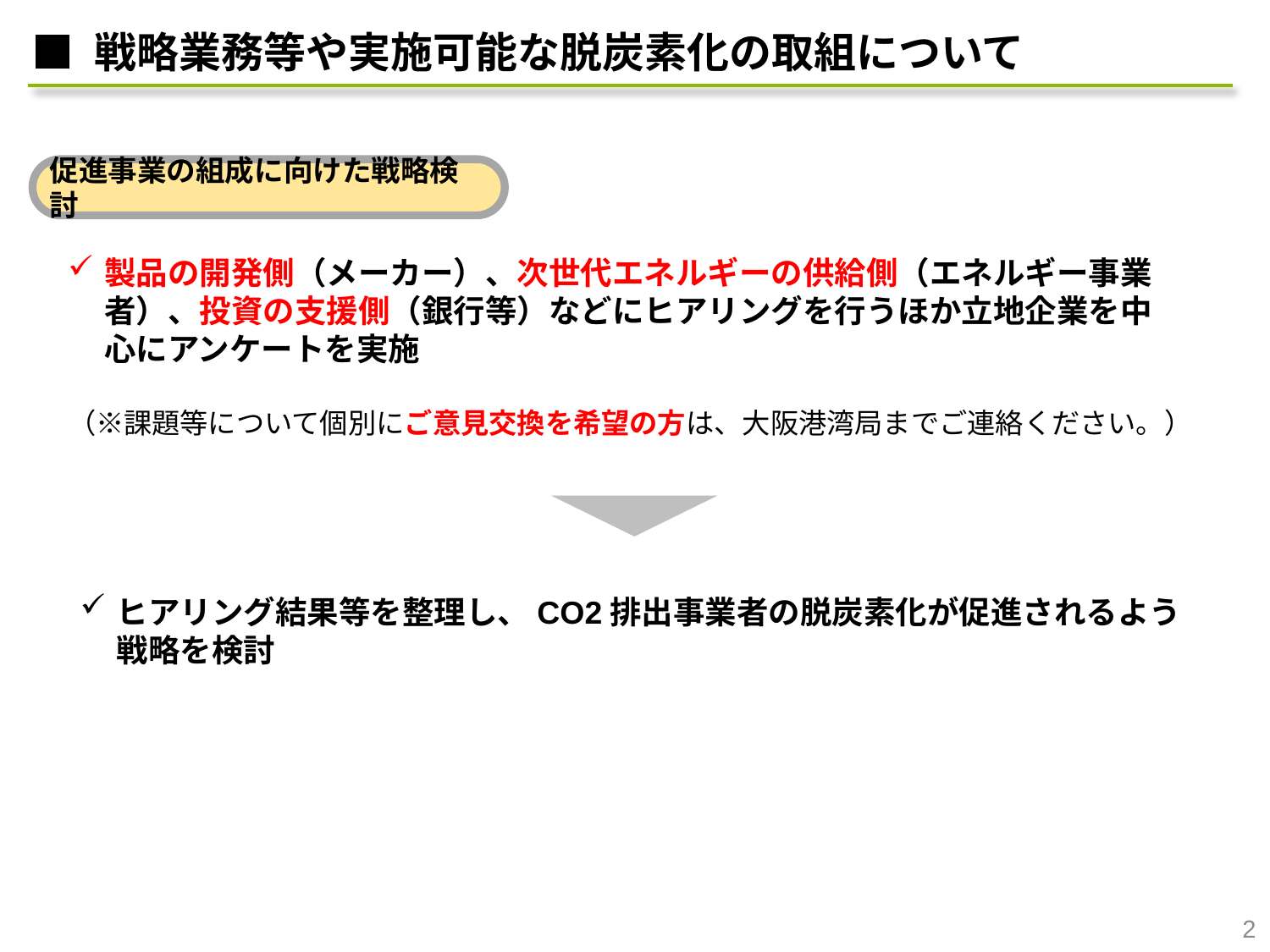

■ 戦略業務等や実施可能な脱炭素化の取組について
促進事業の組成に向けた戦略検討
製品の開発側（メーカー）、次世代エネルギーの供給側（エネルギー事業者）、投資の支援側（銀行等）などにヒアリングを行うほか立地企業を中心にアンケートを実施
（※課題等について個別にご意見交換を希望の方は、大阪港湾局までご連絡ください。）

ヒアリング結果等を整理し、CO2排出事業者の脱炭素化が促進されるよう
戦略を検討
2